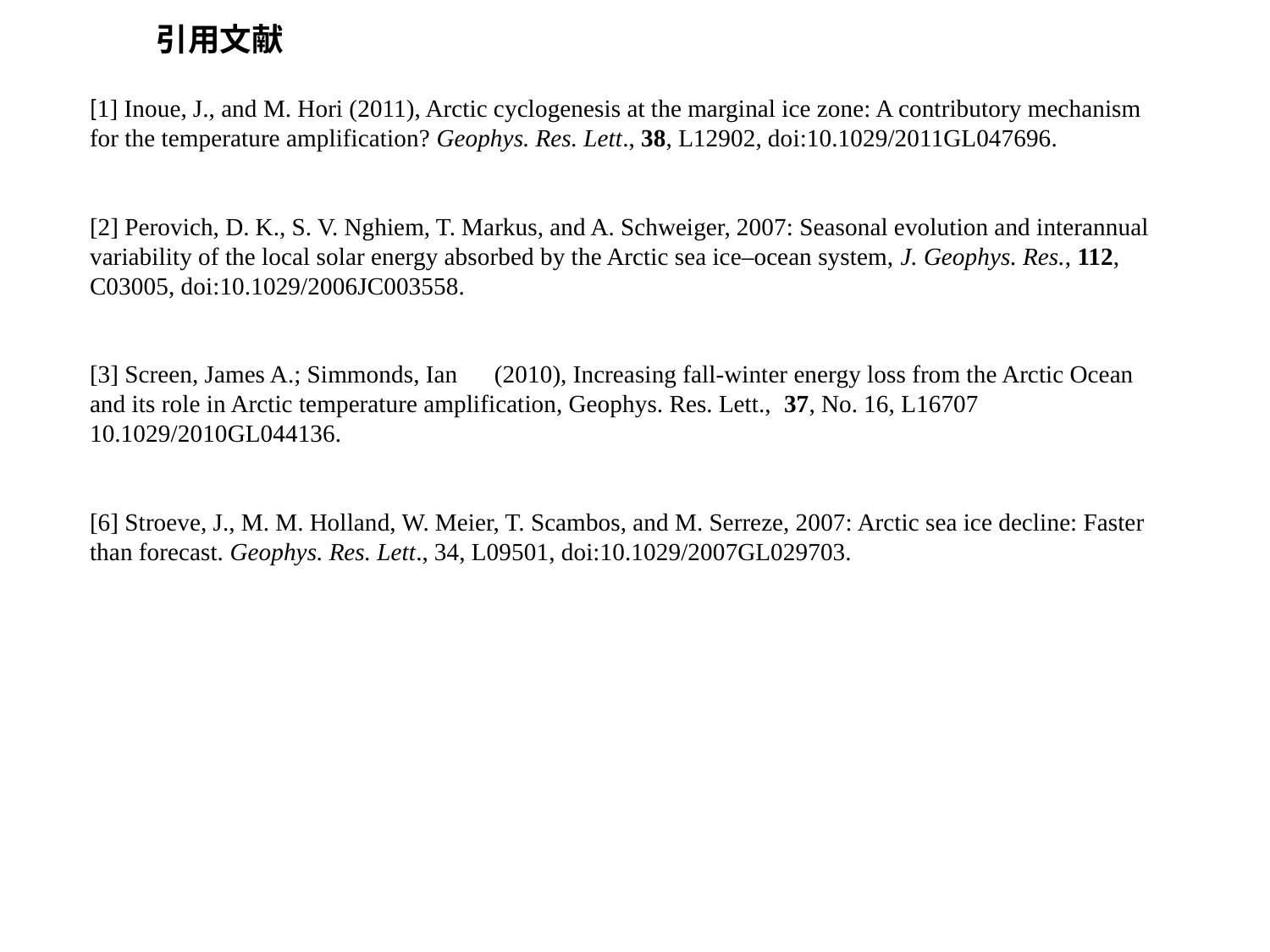

引用文献
[1] Inoue, J., and M. Hori (2011), Arctic cyclogenesis at the marginal ice zone: A contributory mechanism for the temperature amplification? Geophys. Res. Lett., 38, L12902, doi:10.1029/2011GL047696.

[2] Perovich, D. K., S. V. Nghiem, T. Markus, and A. Schweiger, 2007: Seasonal evolution and interannual variability of the local solar energy absorbed by the Arctic sea ice–ocean system, J. Geophys. Res., 112, C03005, doi:10.1029/2006JC003558.

[3] Screen, James A.; Simmonds, Ian　(2010), Increasing fall-winter energy loss from the Arctic Ocean and its role in Arctic temperature amplification, Geophys. Res. Lett.,  37, No. 16, L16707 10.1029/2010GL044136.

[6] Stroeve, J., M. M. Holland, W. Meier, T. Scambos, and M. Serreze, 2007: Arctic sea ice decline: Faster than forecast. Geophys. Res. Lett., 34, L09501, doi:10.1029/2007GL029703.